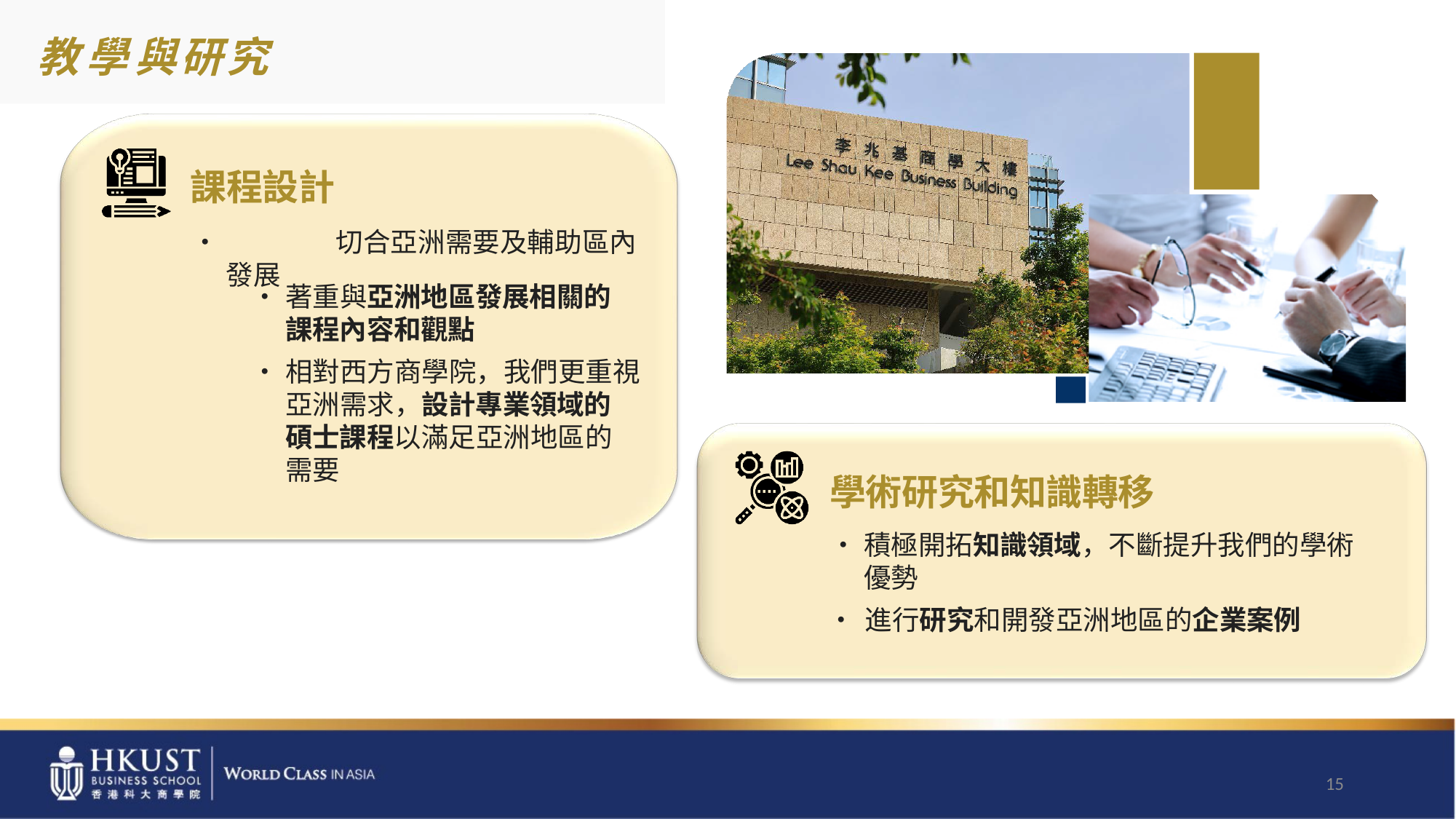

# 教 學 與 研 究

課程設計
•   	切合亞洲需要及輔助區內發展

•	著重與亞洲地區發展相關的 課程內容和觀點
•	相對西方商學院，我們更重視 亞洲需求，設計專業領域的 碩士課程以滿足亞洲地區的 需要

學術研究和知識轉移
•	積極開拓知識領域，不斷提升我們的學術 優勢
•	進行研究和開發亞洲地區的企業案例
15